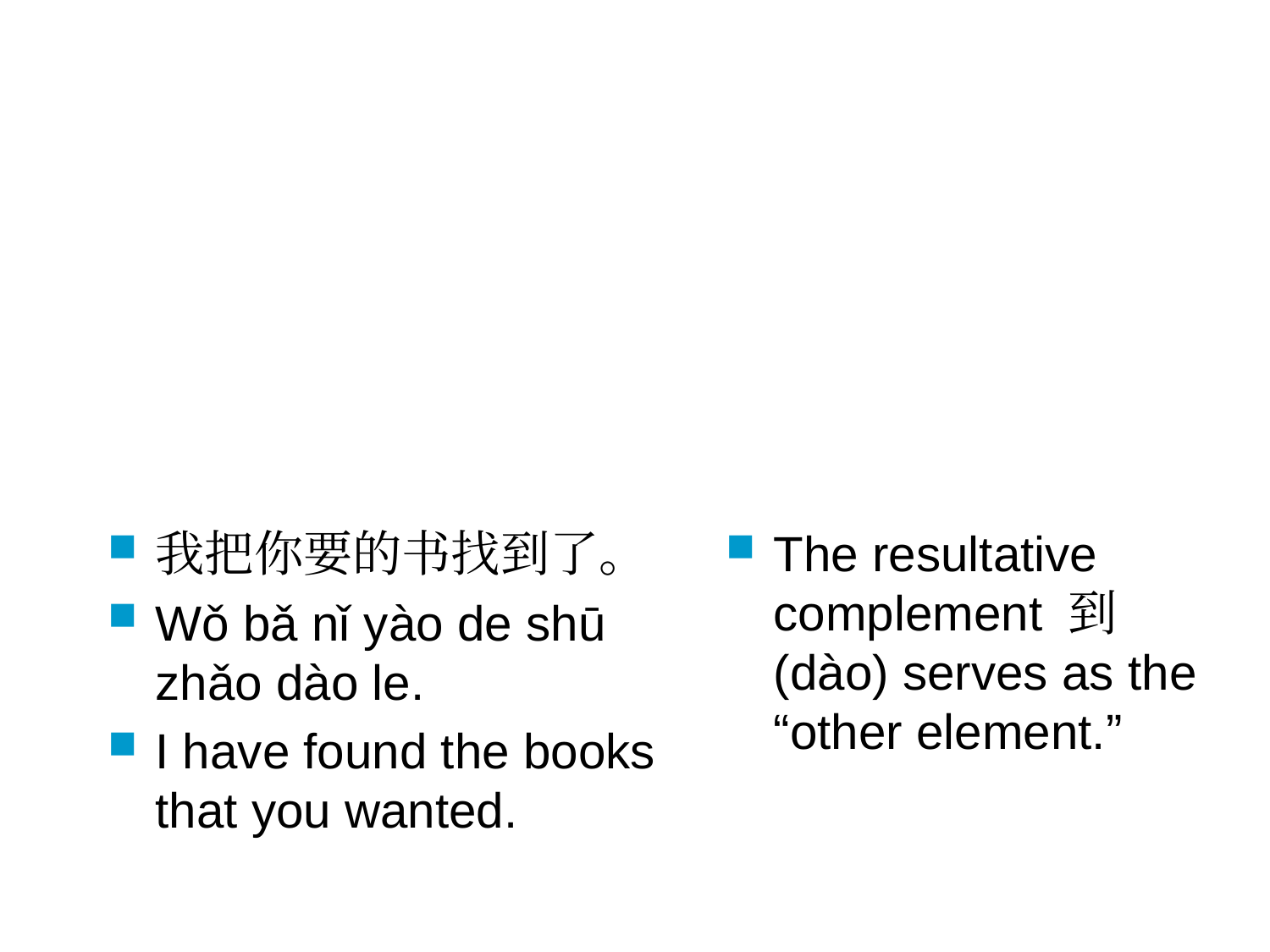

我把你要的书找到了。
Wǒ bǎ nǐ yào de shū zhǎo dào le.
I have found the books that you wanted.
The resultative complement 到 (dào) serves as the “other element.”